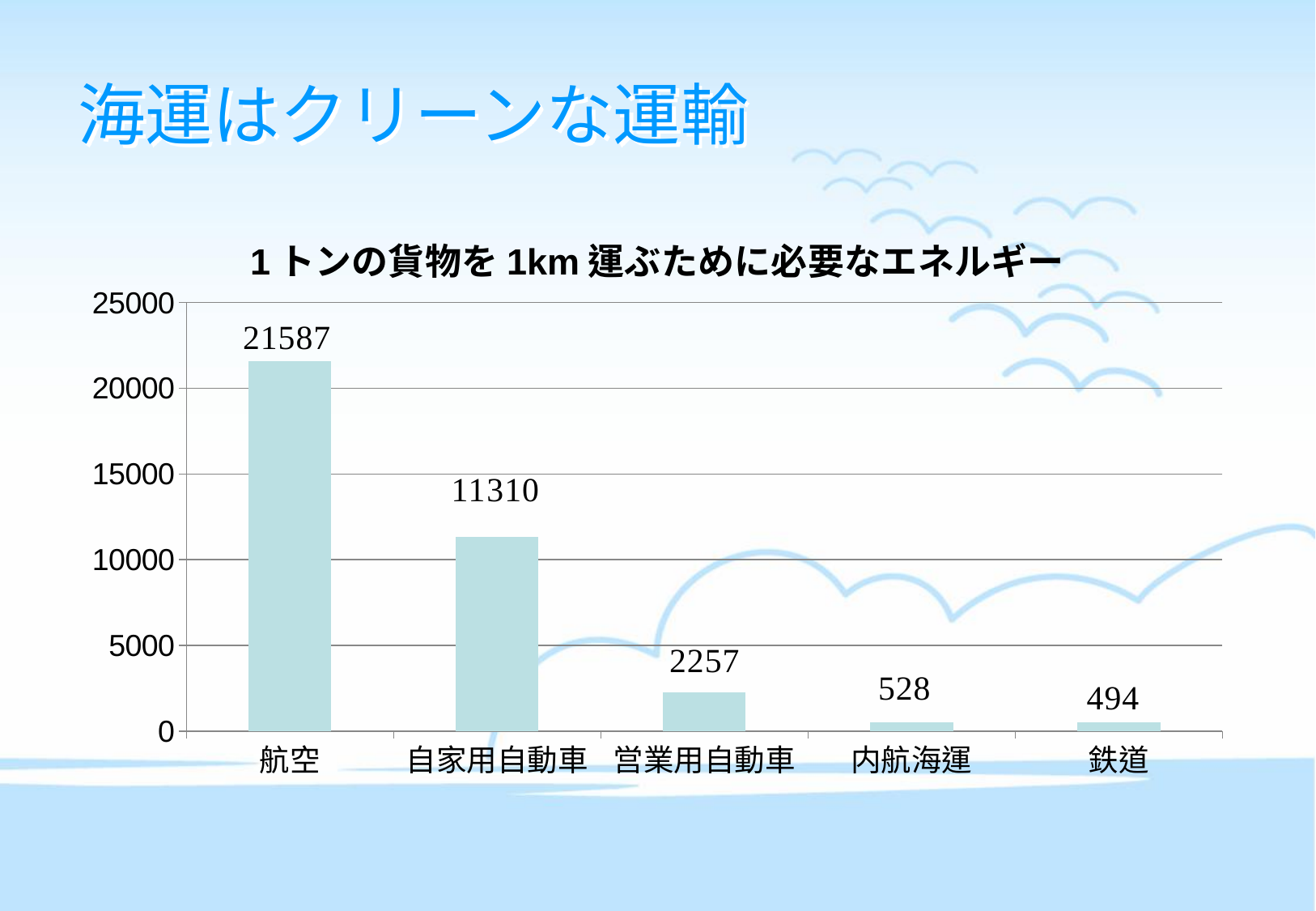

# 海運はクリーンな運輸

### Chart:

| Category | 1トンの貨物を1km運ぶために必要なエネルギー |
|---|---|
| 航空 | 21587.0 |
| 自家用自動車 | 11310.0 |
| 営業用自動車 | 2257.0 |
| 内航海運 | 528.0 |
| 鉄道 | 494.0 |